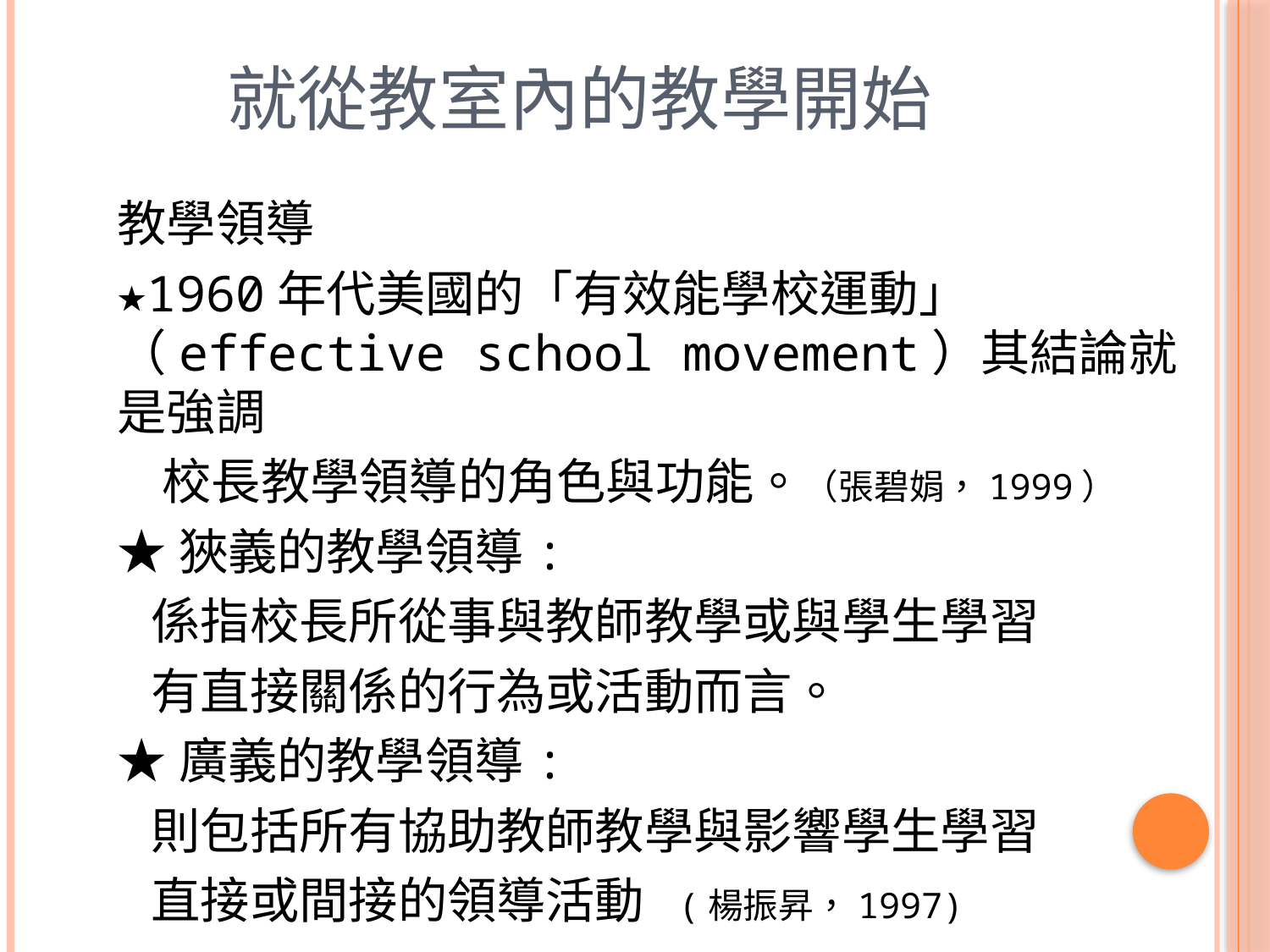

# 就從教室內的教學開始
教學領導
★1960年代美國的「有效能學校運動」  （effective school movement）其結論就是強調
   校長教學領導的角色與功能。（張碧娟，1999）
★狹義的教學領導:
  係指校長所從事與教師教學或與學生學習
  有直接關係的行為或活動而言。
★廣義的教學領導:
  則包括所有協助教師教學與影響學生學習
  直接或間接的領導活動  (楊振昇，1997)